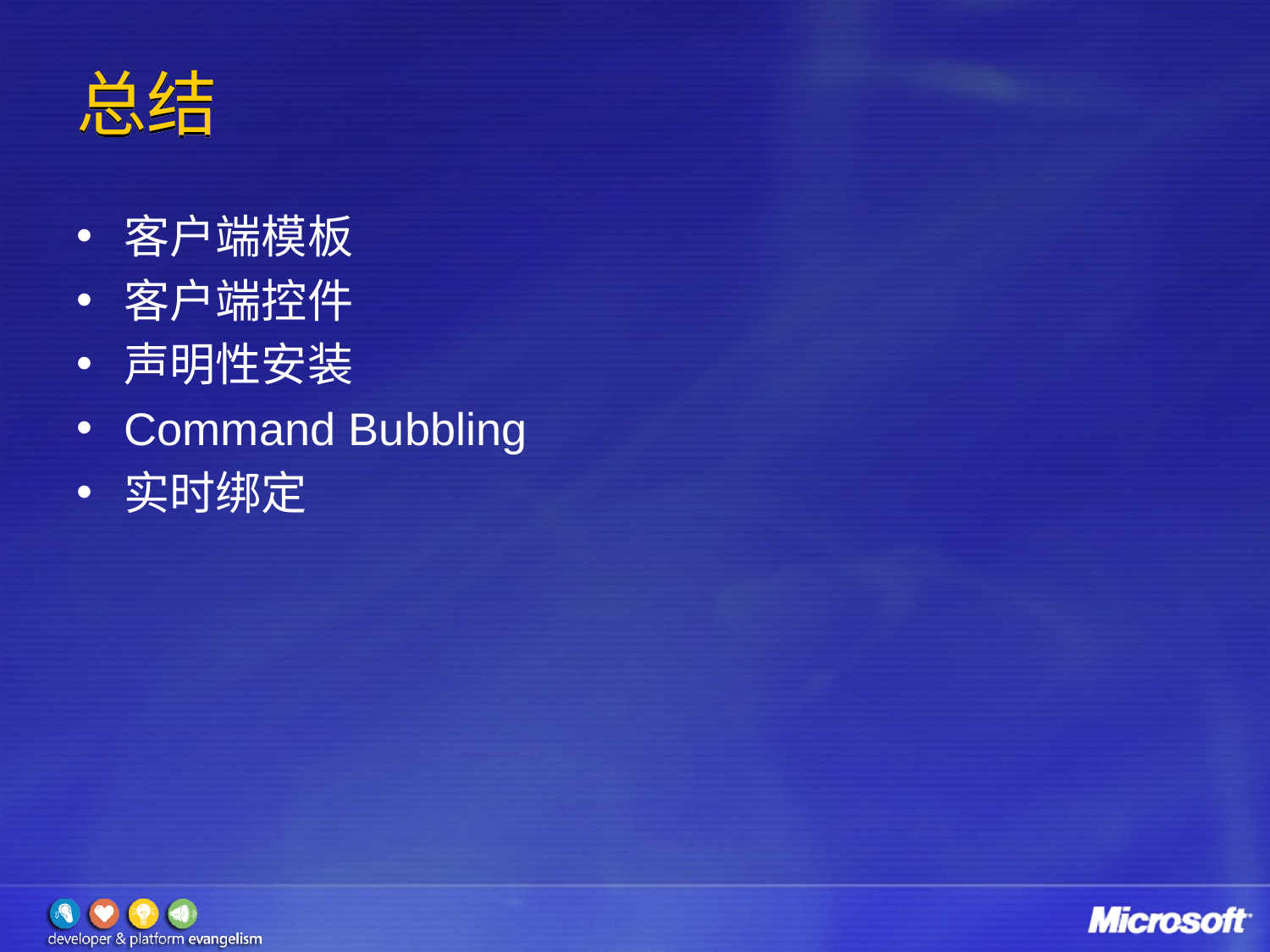

# 总结
客户端模板
客户端控件
声明性安装
Command Bubbling
实时绑定